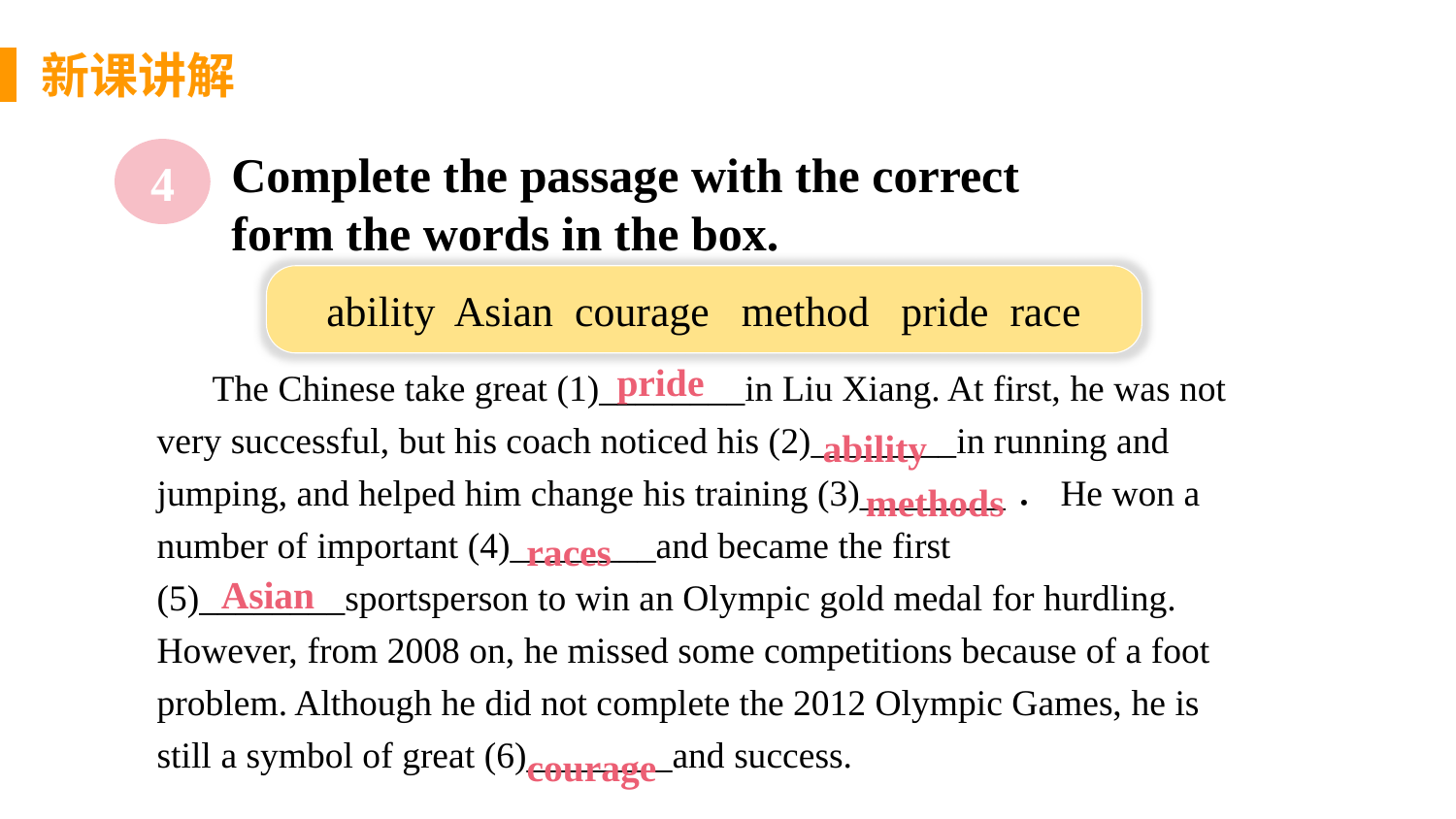

新课讲解

4
Complete the passage with the correct
form the words in the box.
ability  Asian  courage   method   pride  race

      The Chinese take great (1)________in Liu Xiang. At first, he was not very successful, but his coach noticed his (2)________in running and jumping, and helped him change his training (3)________．He won a number of important (4)________and became the first (5)________sportsperson to win an Olympic gold medal for hurdling. However, from 2008 on, he missed some competitions because of a foot problem. Although he did not complete the 2012 Olympic Games, he is still a symbol of great (6)________and success.
pride
ability
methods
races
Asian
courage